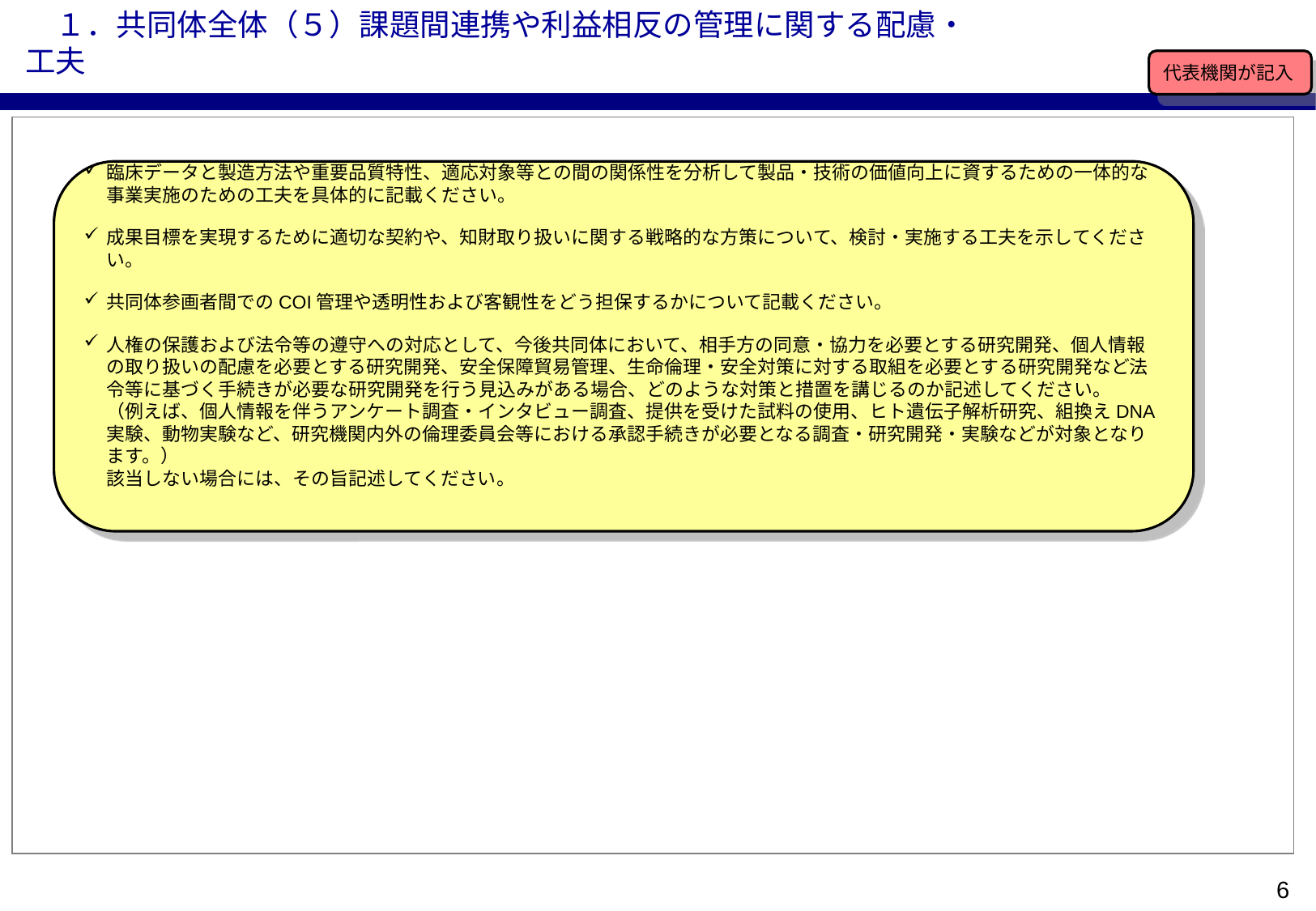

１．共同体全体（５）課題間連携や利益相反の管理に関する配慮・工夫
代表機関が記入

臨床データと製造方法や重要品質特性、適応対象等との間の関係性を分析して製品・技術の価値向上に資するための一体的な事業実施のための工夫を具体的に記載ください。
成果目標を実現するために適切な契約や、知財取り扱いに関する戦略的な方策について、検討・実施する工夫を示してください。
共同体参画者間でのCOI管理や透明性および客観性をどう担保するかについて記載ください。
人権の保護および法令等の遵守への対応として、今後共同体において、相手方の同意・協力を必要とする研究開発、個人情報の取り扱いの配慮を必要とする研究開発、安全保障貿易管理、生命倫理・安全対策に対する取組を必要とする研究開発など法令等に基づく手続きが必要な研究開発を行う見込みがある場合、どのような対策と措置を講じるのか記述してください。
（例えば、個人情報を伴うアンケート調査・インタビュー調査、提供を受けた試料の使用、ヒト遺伝子解析研究、組換えDNA実験、動物実験など、研究機関内外の倫理委員会等における承認手続きが必要となる調査・研究開発・実験などが対象となります。）
該当しない場合には、その旨記述してください。